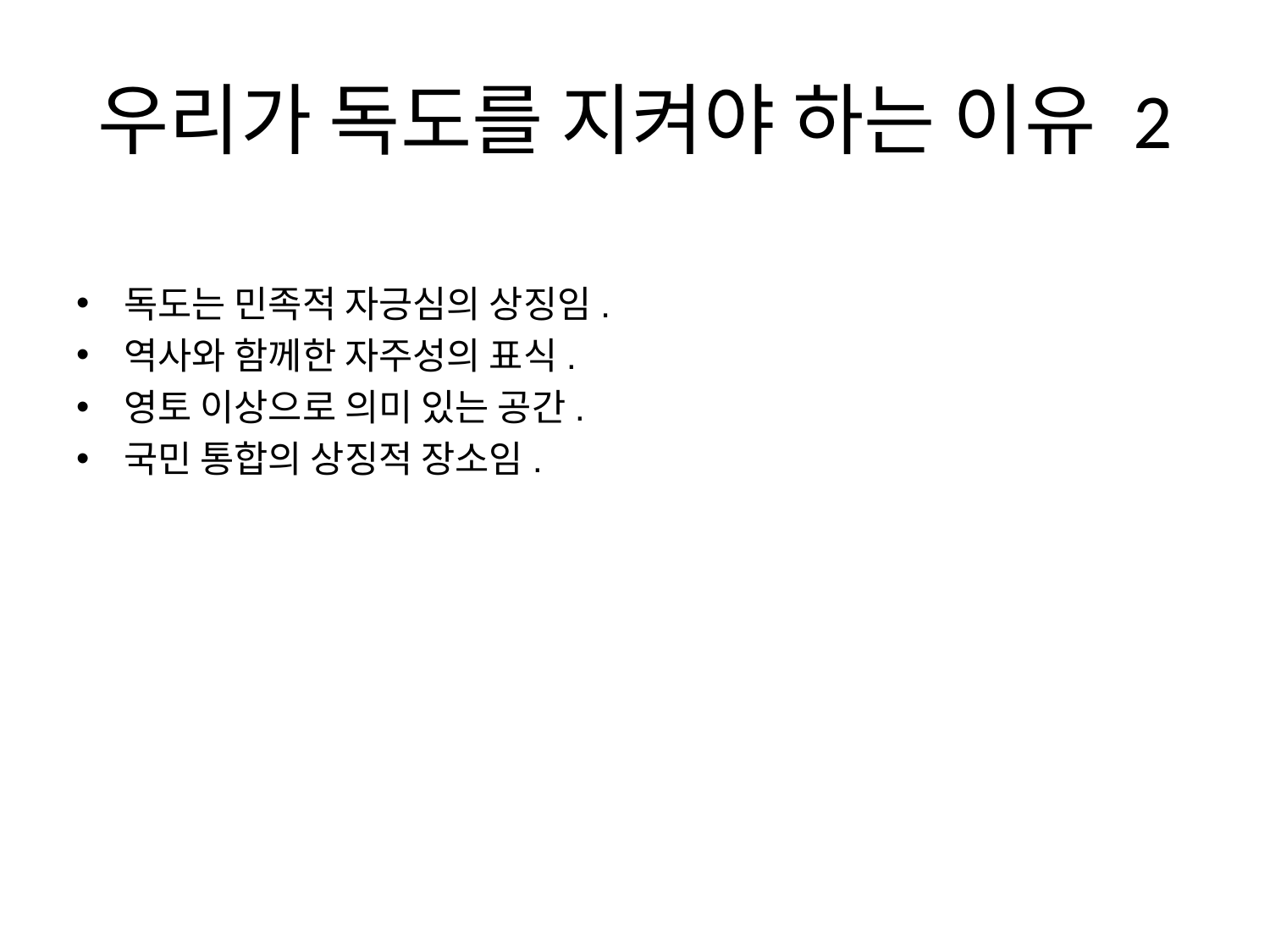

# 우리가 독도를 지켜야 하는 이유 2

독도는 민족적 자긍심의 상징임.
역사와 함께한 자주성의 표식.
영토 이상으로 의미 있는 공간.
국민 통합의 상징적 장소임.